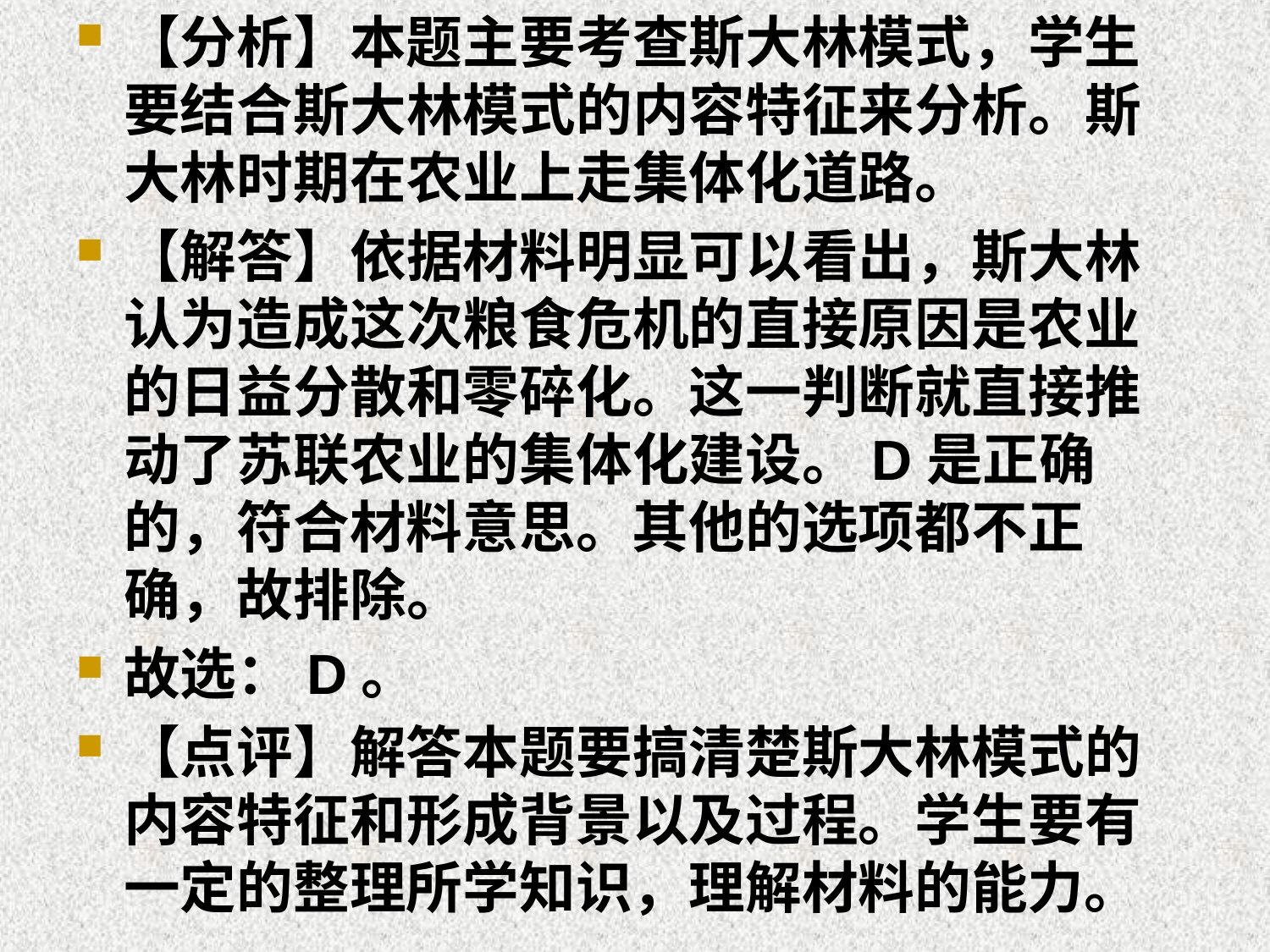

【分析】本题主要考查斯大林模式，学生要结合斯大林模式的内容特征来分析。斯大林时期在农业上走集体化道路。
【解答】依据材料明显可以看出，斯大林认为造成这次粮食危机的直接原因是农业的日益分散和零碎化。这一判断就直接推动了苏联农业的集体化建设。D是正确的，符合材料意思。其他的选项都不正确，故排除。
故选：D。
【点评】解答本题要搞清楚斯大林模式的内容特征和形成背景以及过程。学生要有一定的整理所学知识，理解材料的能力。
#